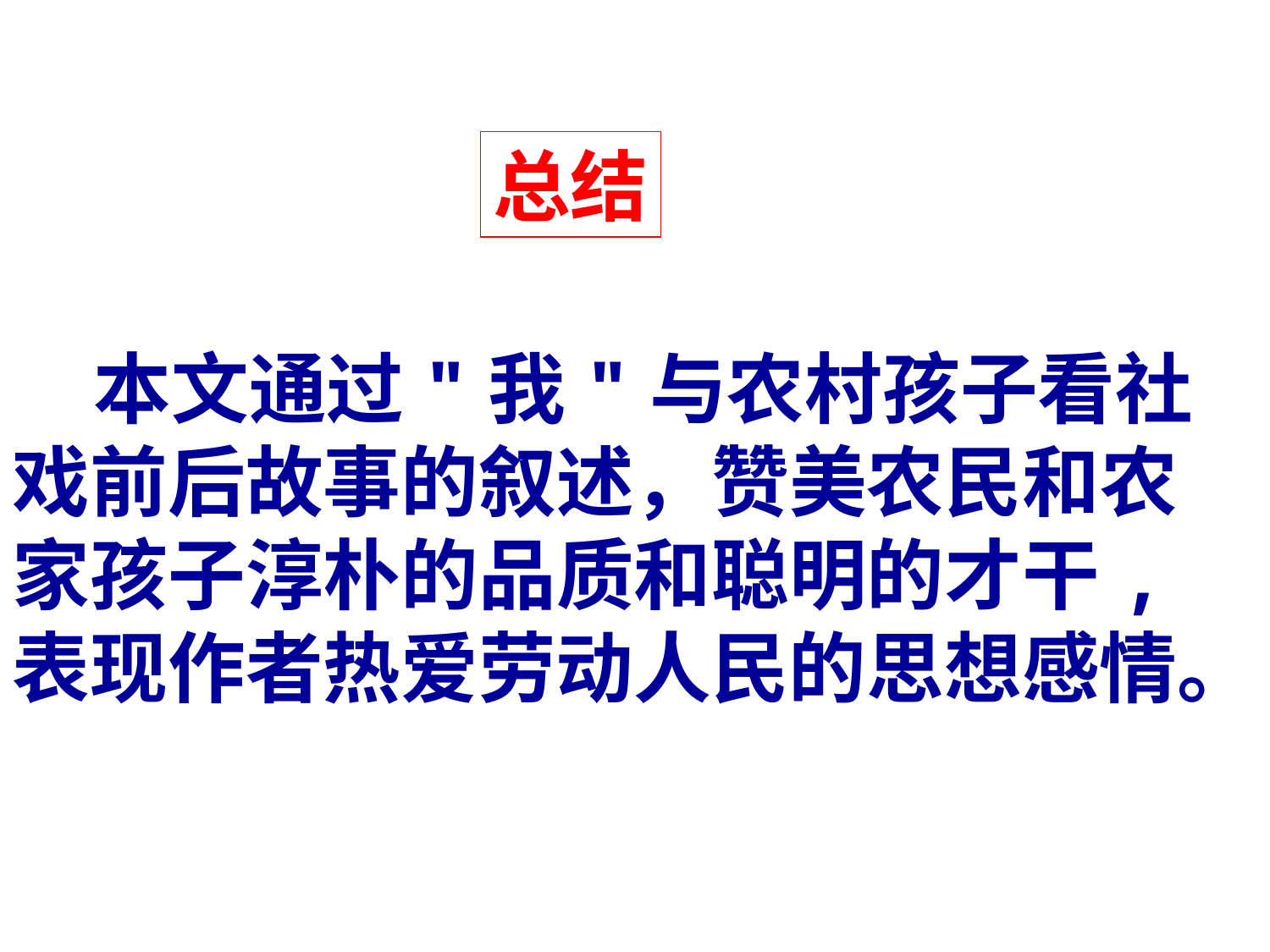

总结
    本文通过"我"与农村孩子看社戏前后故事的叙述，赞美农民和农家孩子淳朴的品质和聪明的才干,表现作者热爱劳动人民的思想感情。